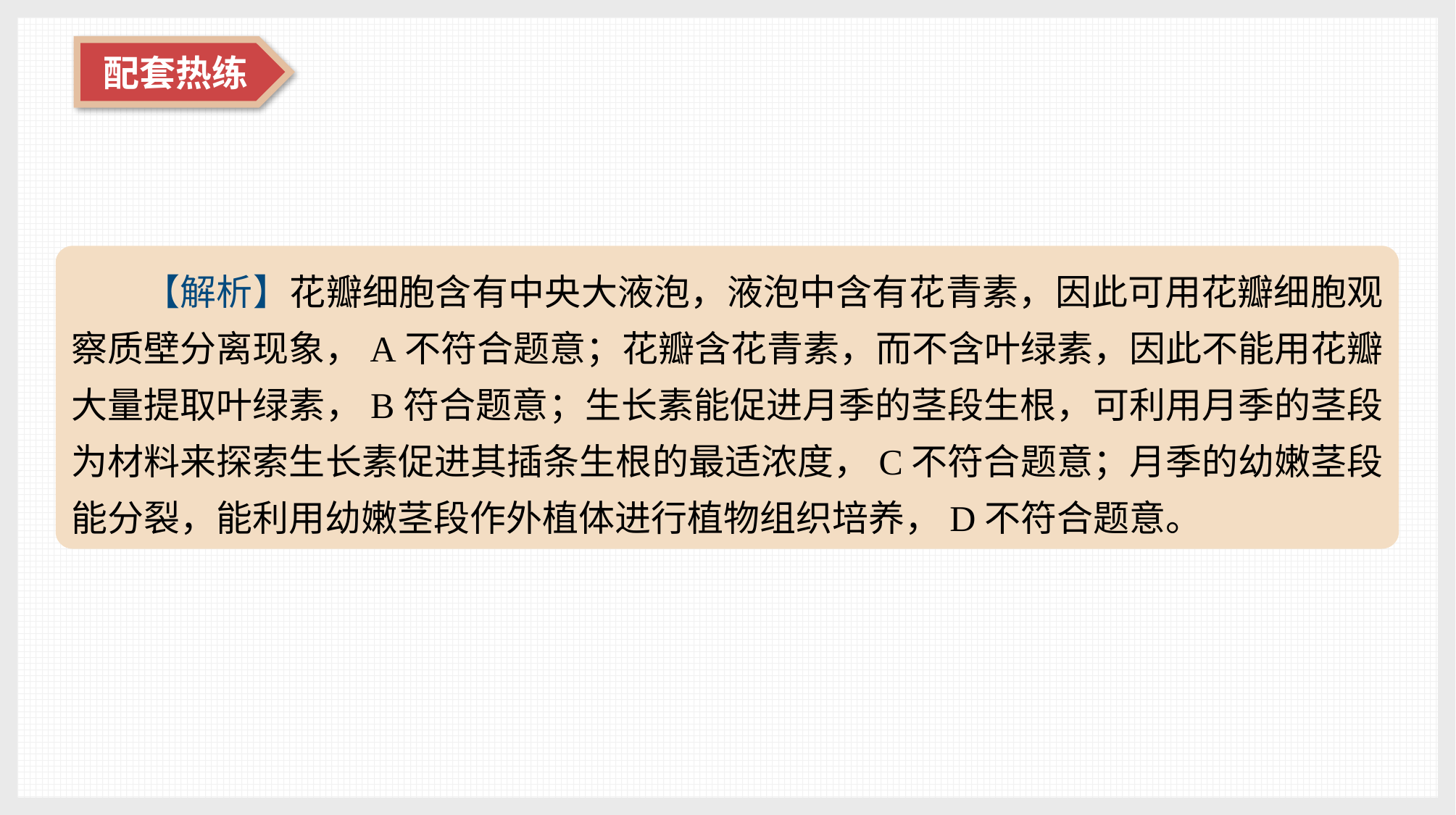

【解析】花瓣细胞含有中央大液泡，液泡中含有花青素，因此可用花瓣细胞观察质壁分离现象，A不符合题意；花瓣含花青素，而不含叶绿素，因此不能用花瓣大量提取叶绿素，B符合题意；生长素能促进月季的茎段生根，可利用月季的茎段为材料来探索生长素促进其插条生根的最适浓度，C不符合题意；月季的幼嫩茎段能分裂，能利用幼嫩茎段作外植体进行植物组织培养，D不符合题意。